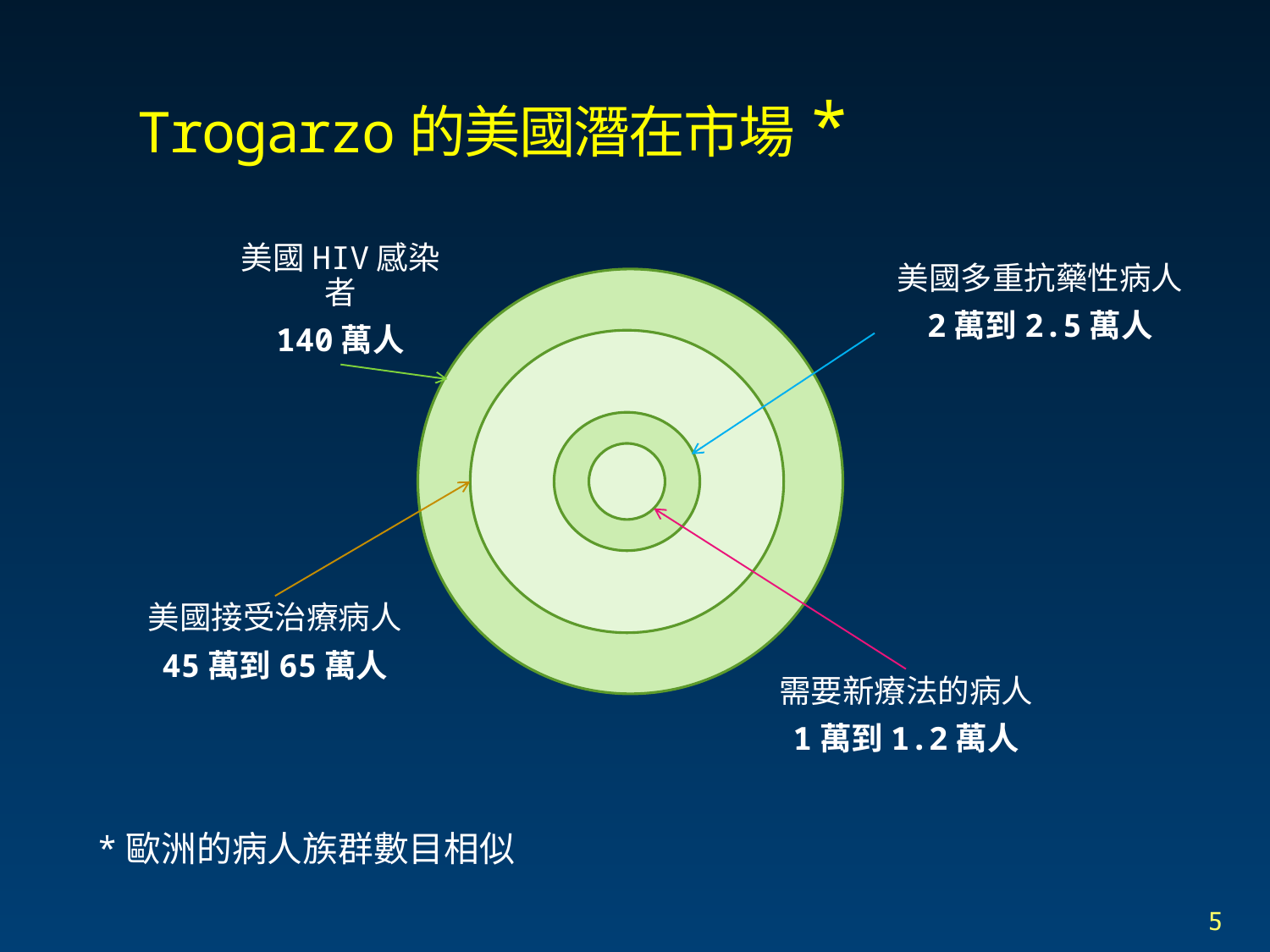

# Trogarzo的美國潛在市場*
美國HIV感染者
140萬人
美國多重抗藥性病人
2萬到2.5萬人

美國接受治療病人
45萬到65萬人
需要新療法的病人
1萬到1.2萬人
*歐洲的病人族群數目相似
5